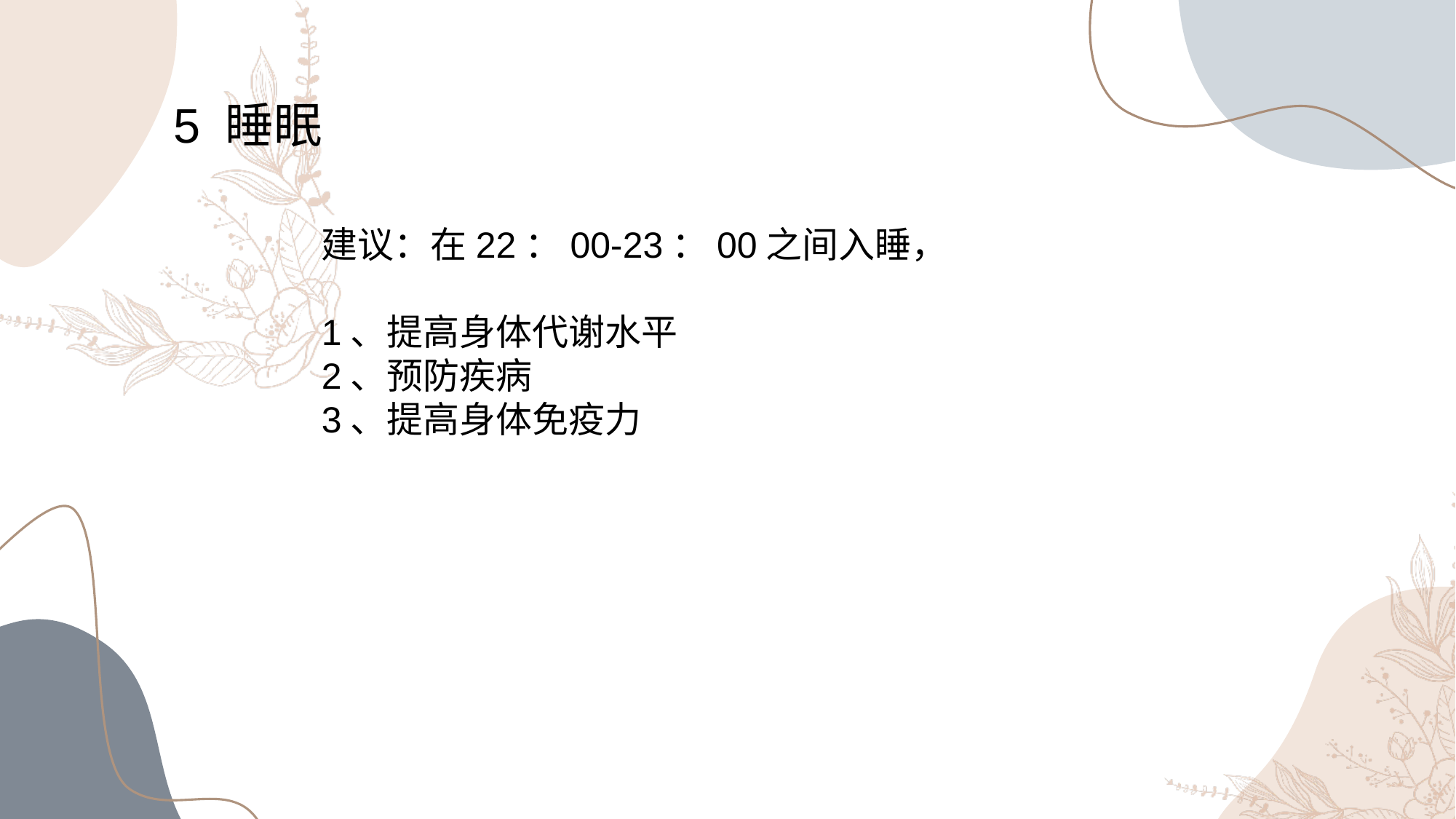

5 睡眠
建议：在22：00-23：00之间入睡，

1、提高身体代谢水平
2、预防疾病
3、提高身体免疫力

90%